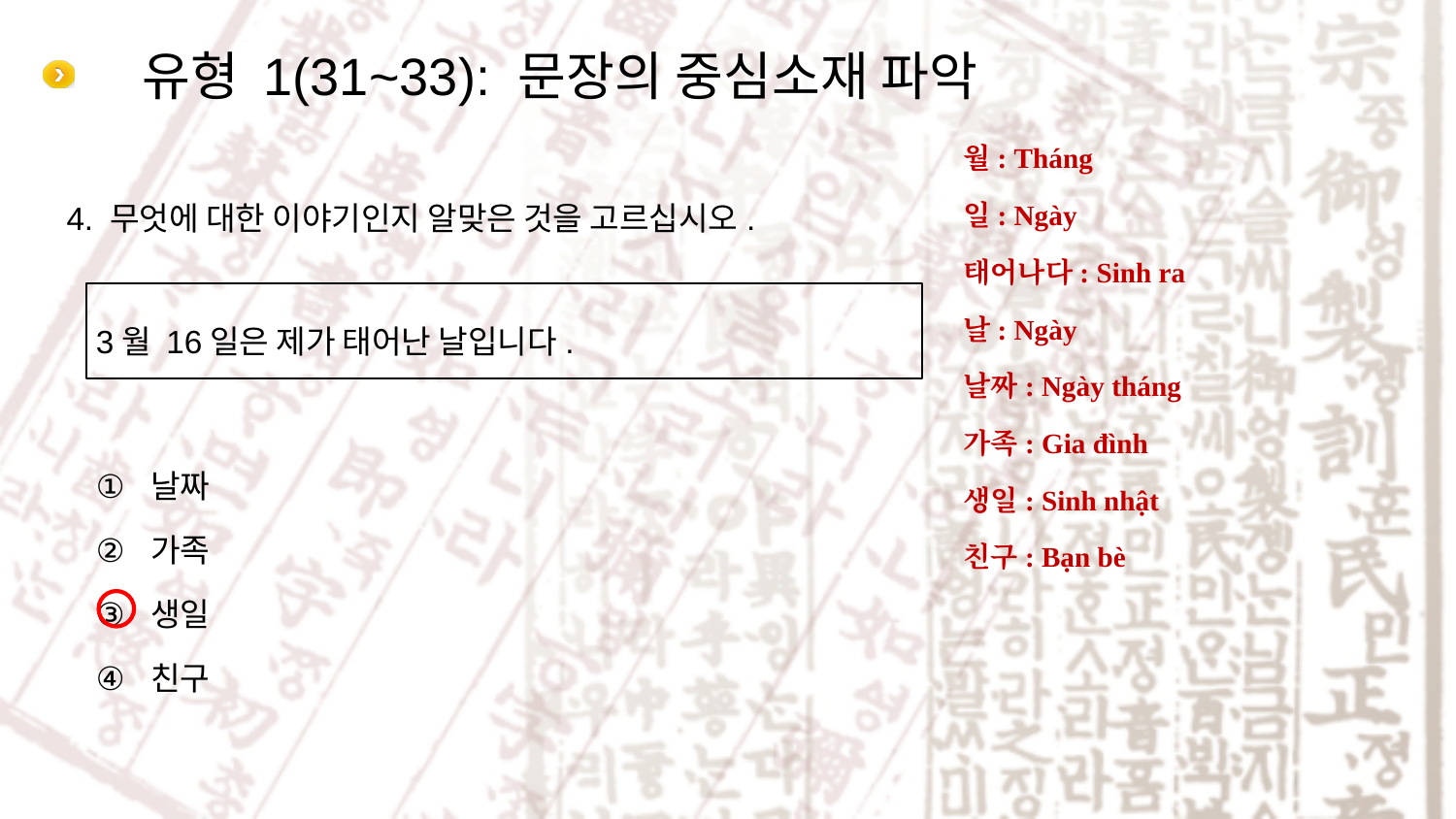

# 유형 1(31~33): 문장의 중심소재 파악
월: Tháng
일: Ngày
태어나다: Sinh ra
날: Ngày
날짜: Ngày tháng
가족: Gia đình
생일: Sinh nhật
친구: Bạn bè
4. 무엇에 대한 이야기인지 알맞은 것을 고르십시오.
3월 16일은 제가 태어난 날입니다.
날짜
가족
생일
친구